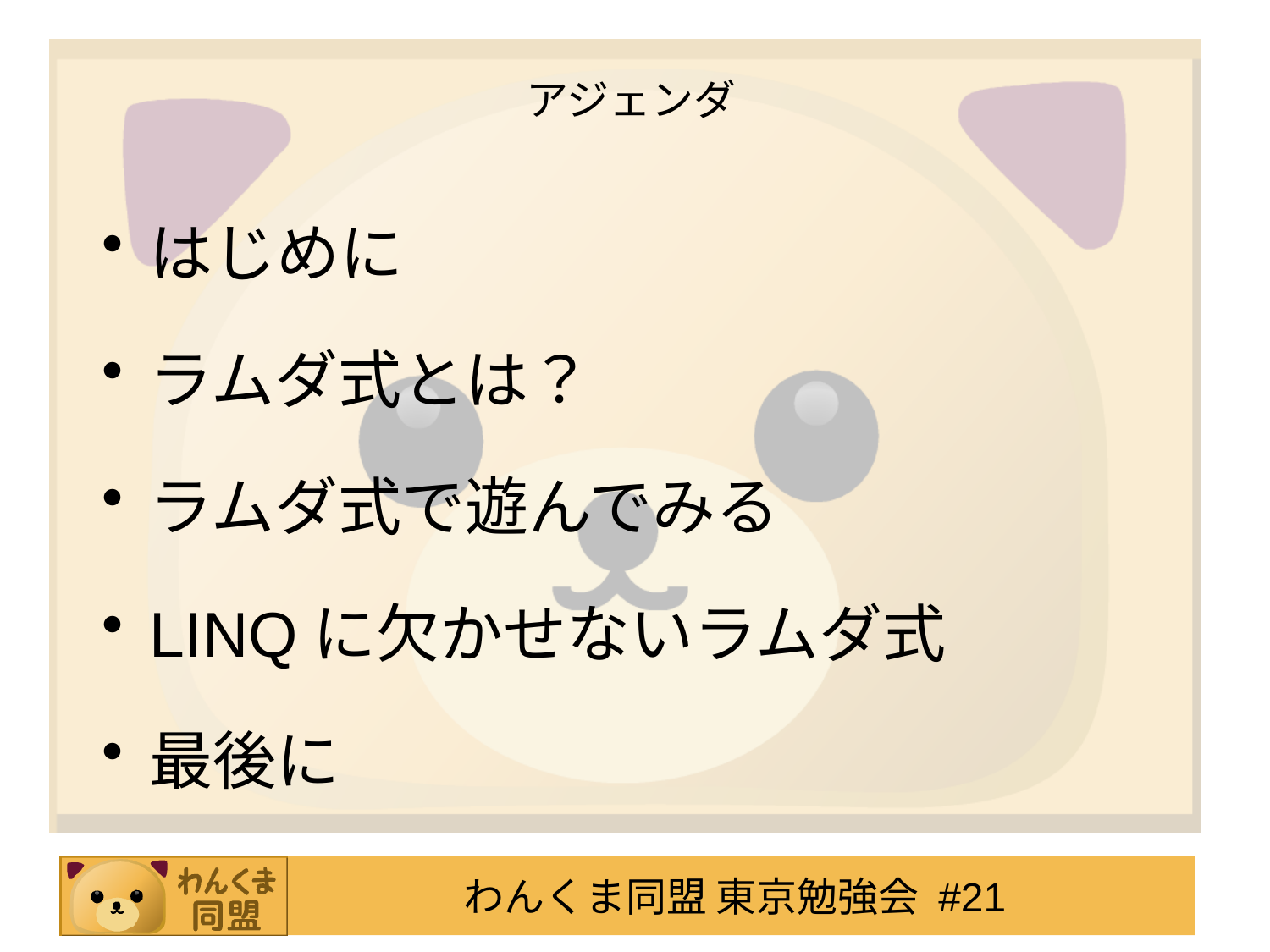

アジェンダ

はじめに
ラムダ式とは？
ラムダ式で遊んでみる
LINQに欠かせないラムダ式
最後に